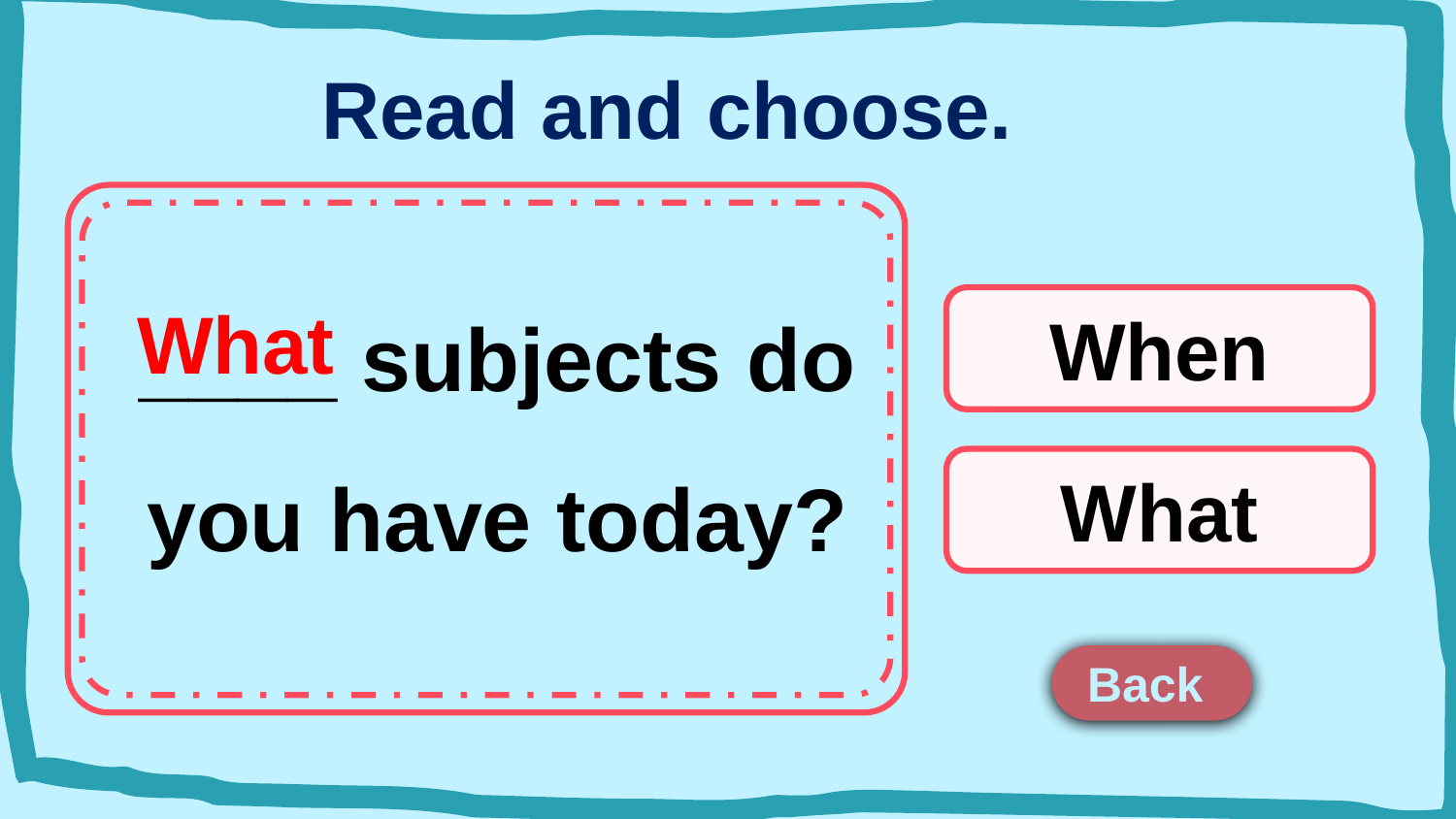

Read and choose.

请替换文字内容，添加相关标题，修改文字内容，也可以直接复制你的内容到此。请替换文字内容，添加相关标题，修改文字内容，也可以直接复制你的内容到此。请替换文字内容，添加相关标题，修改文字内容，也可以直接复制你的内容到此。
What
When
____ subjects do you have today?
What
Back